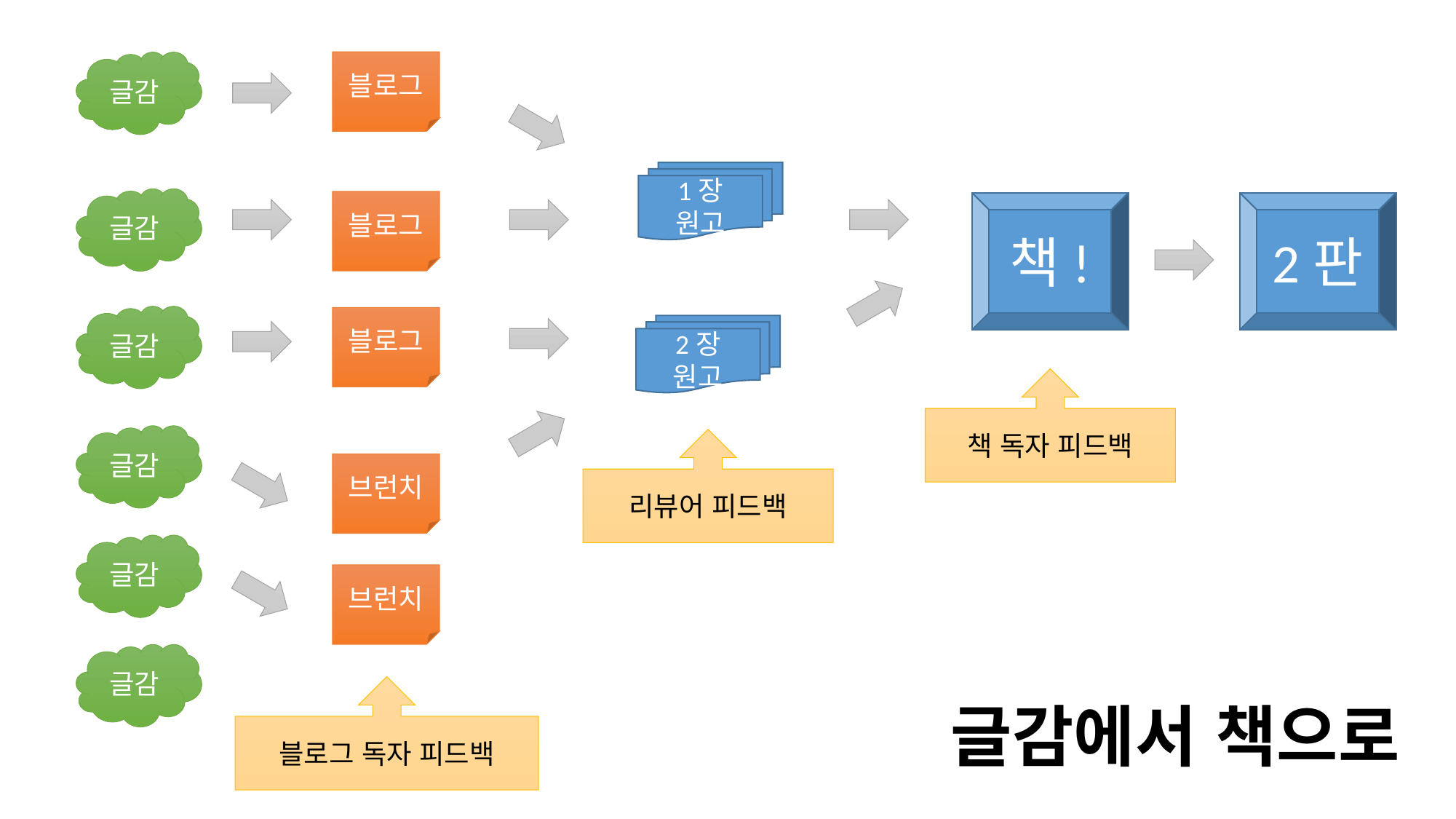

글감
블로그

1장 원고
글감
블로그
책!
2판

글감
블로그
2장 원고

책 독자 피드백

글감
리뷰어 피드백
브런치

글감
브런치

글감
# 글감에서 책으로
블로그 독자 피드백